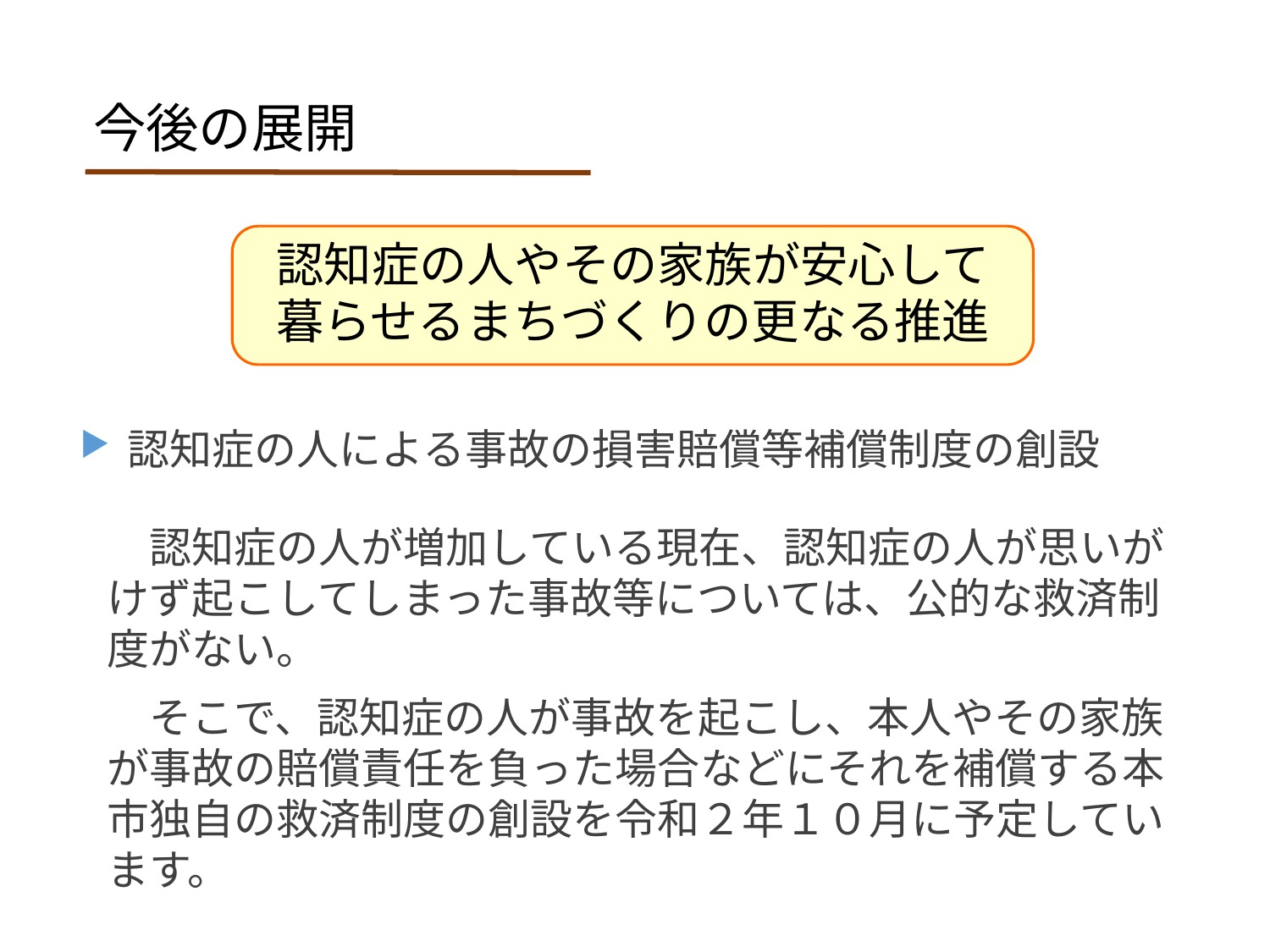

今後の展開
認知症の人やその家族が安心して
暮らせるまちづくりの更なる推進
認知症の人による事故の損害賠償等補償制度の創設
　認知症の人が増加している現在、認知症の人が思いがけず起こしてしまった事故等については、公的な救済制度がない。
　そこで、認知症の人が事故を起こし、本人やその家族が事故の賠償責任を負った場合などにそれを補償する本市独自の救済制度の創設を令和２年１０月に予定しています。